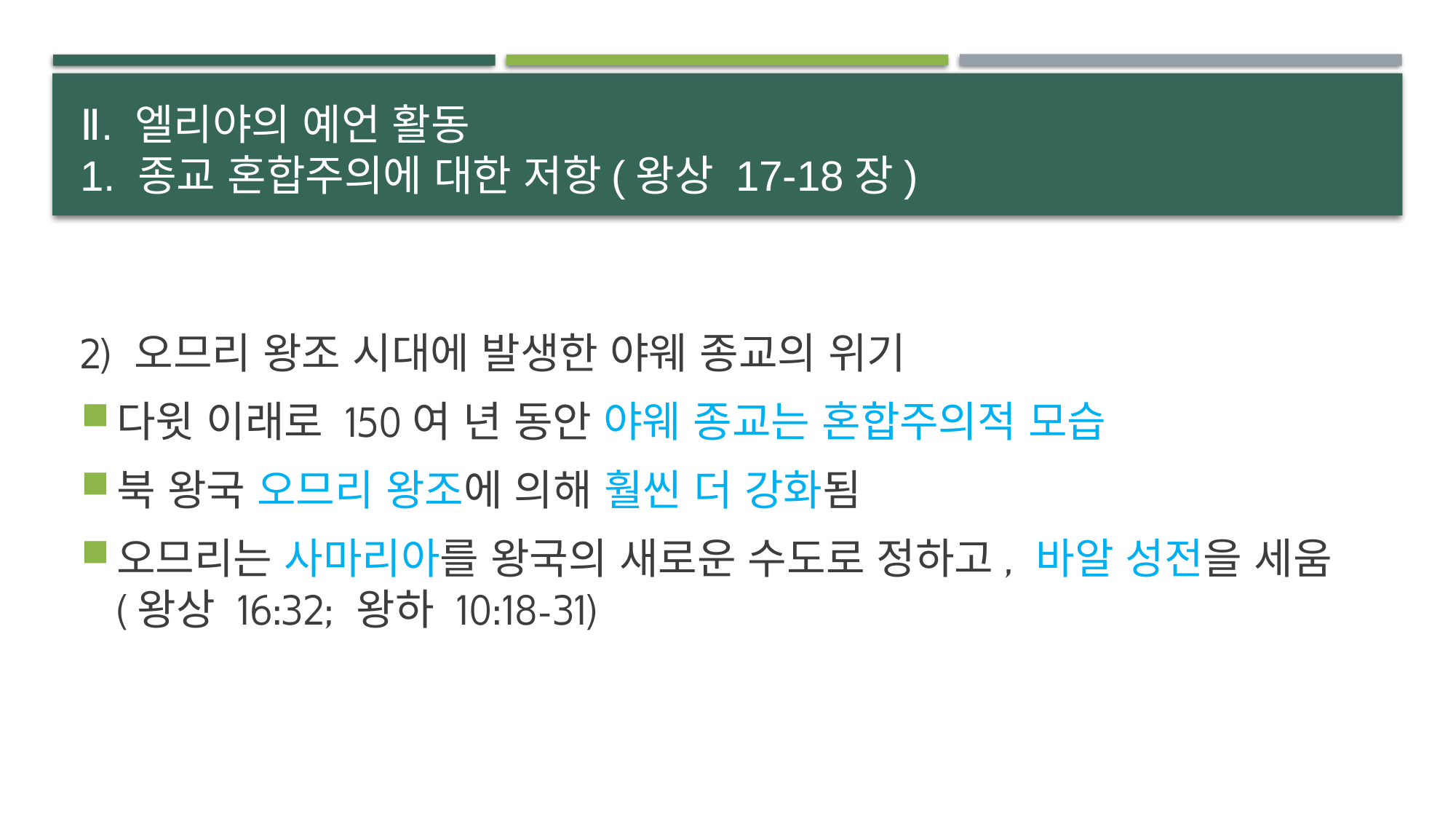

# Ⅱ. 엘리야의 예언 활동 1. 종교 혼합주의에 대한 저항(왕상 17-18장)
2) 오므리 왕조 시대에 발생한 야웨 종교의 위기
다윗 이래로 150여 년 동안 야웨 종교는 혼합주의적 모습
북 왕국 오므리 왕조에 의해 훨씬 더 강화됨
오므리는 사마리아를 왕국의 새로운 수도로 정하고, 바알 성전을 세움(왕상 16:32; 왕하 10:18-31)